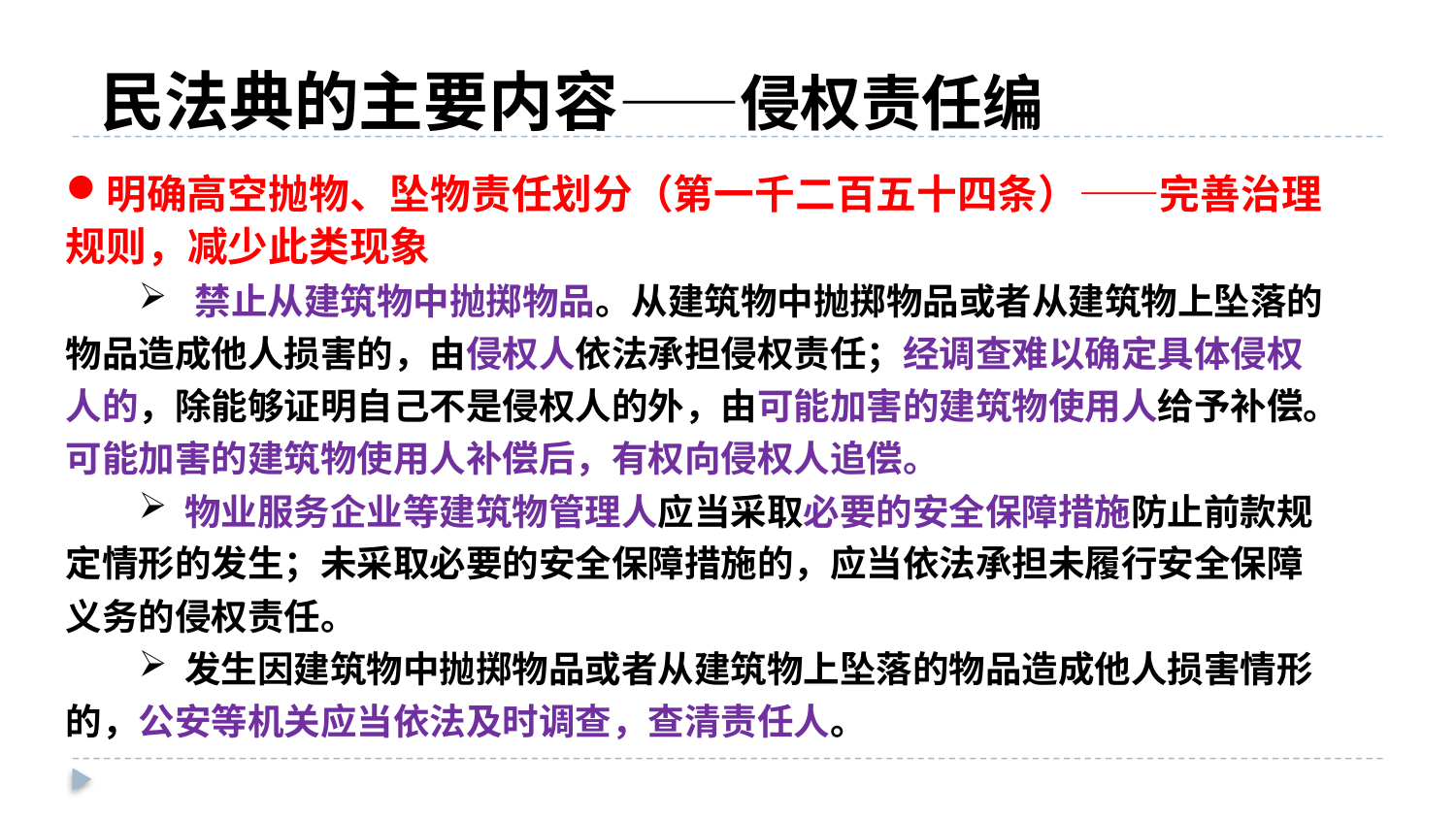

民法典的主要内容——侵权责任编
明确高空抛物、坠物责任划分（第一千二百五十四条）——完善治理规则，减少此类现象
 禁止从建筑物中抛掷物品。从建筑物中抛掷物品或者从建筑物上坠落的物品造成他人损害的，由侵权人依法承担侵权责任；经调查难以确定具体侵权人的，除能够证明自己不是侵权人的外，由可能加害的建筑物使用人给予补偿。可能加害的建筑物使用人补偿后，有权向侵权人追偿。
 物业服务企业等建筑物管理人应当采取必要的安全保障措施防止前款规定情形的发生；未采取必要的安全保障措施的，应当依法承担未履行安全保障义务的侵权责任。
 发生因建筑物中抛掷物品或者从建筑物上坠落的物品造成他人损害情形的，公安等机关应当依法及时调查，查清责任人。